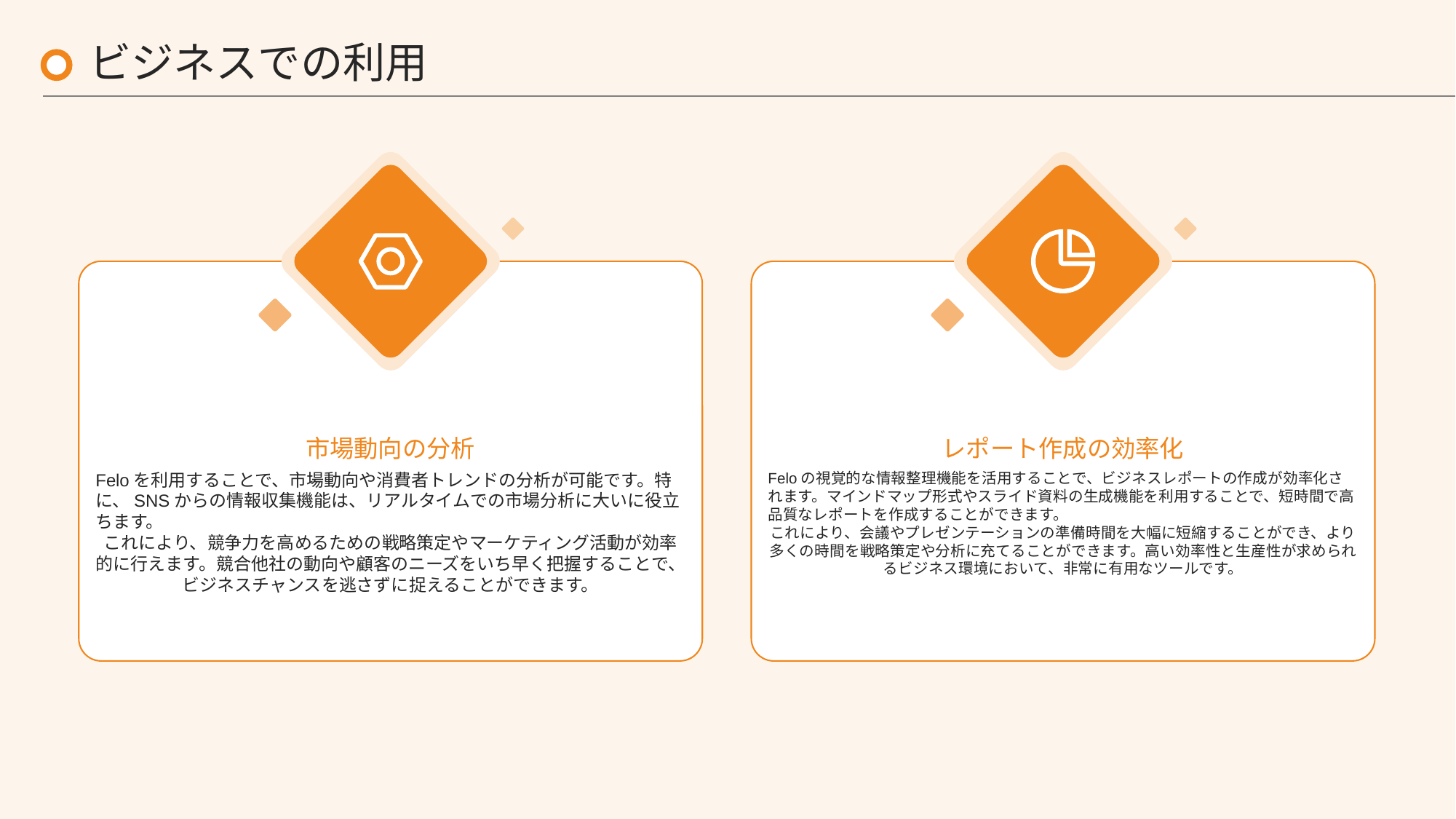

ビジネスでの利用

市場動向の分析
レポート作成の効率化
Feloを利用することで、市場動向や消費者トレンドの分析が可能です。特に、SNSからの情報収集機能は、リアルタイムでの市場分析に大いに役立ちます。
これにより、競争力を高めるための戦略策定やマーケティング活動が効率的に行えます。競合他社の動向や顧客のニーズをいち早く把握することで、ビジネスチャンスを逃さずに捉えることができます。
Feloの視覚的な情報整理機能を活用することで、ビジネスレポートの作成が効率化されます。マインドマップ形式やスライド資料の生成機能を利用することで、短時間で高品質なレポートを作成することができます。
これにより、会議やプレゼンテーションの準備時間を大幅に短縮することができ、より多くの時間を戦略策定や分析に充てることができます。高い効率性と生産性が求められるビジネス環境において、非常に有用なツールです。